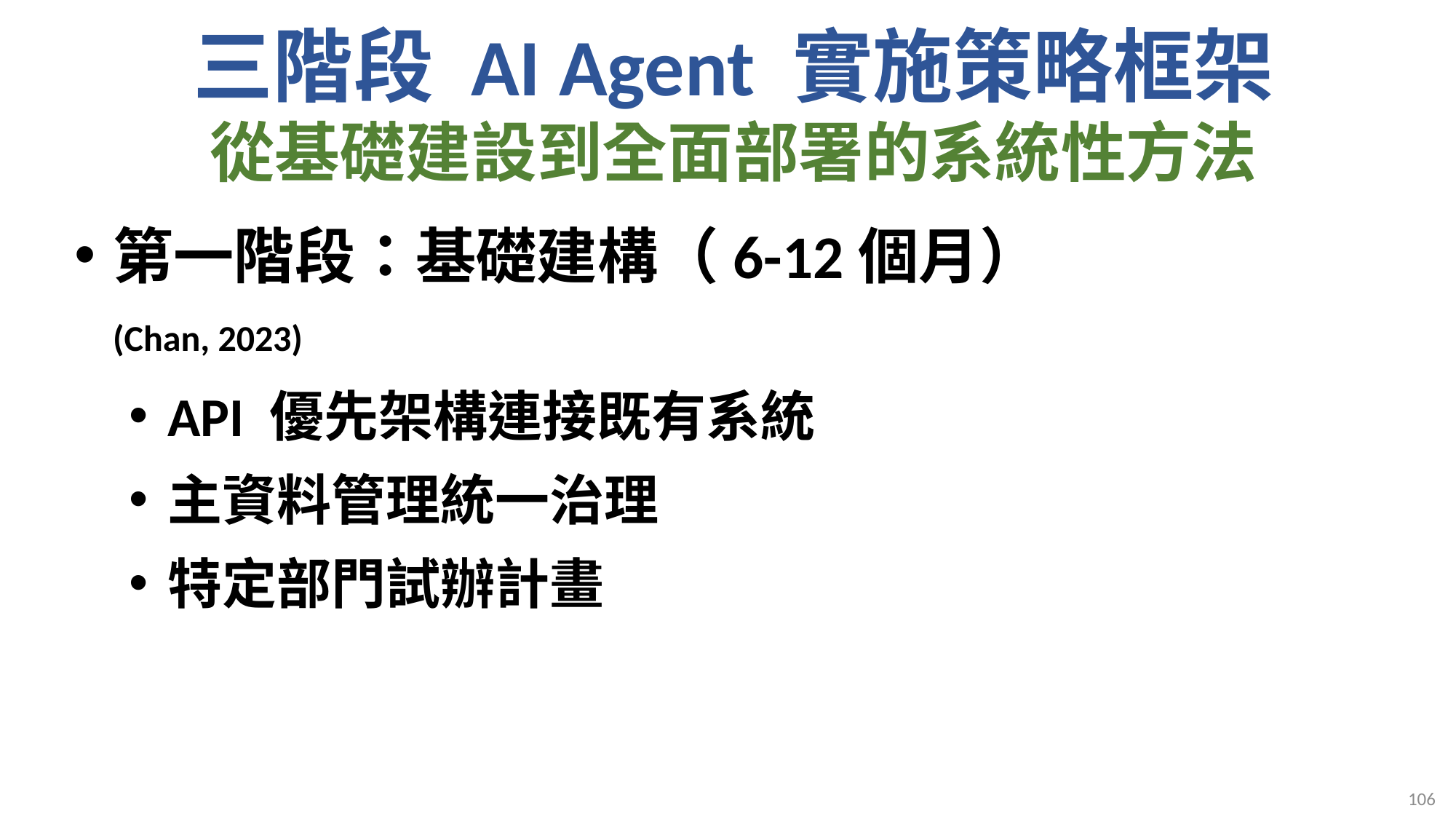

# 三階段 AI Agent 實施策略框架 從基礎建設到全面部署的系統性方法
第一階段：基礎建構（6-12個月）
(Chan, 2023)
API 優先架構連接既有系統
主資料管理統一治理
特定部門試辦計畫

106